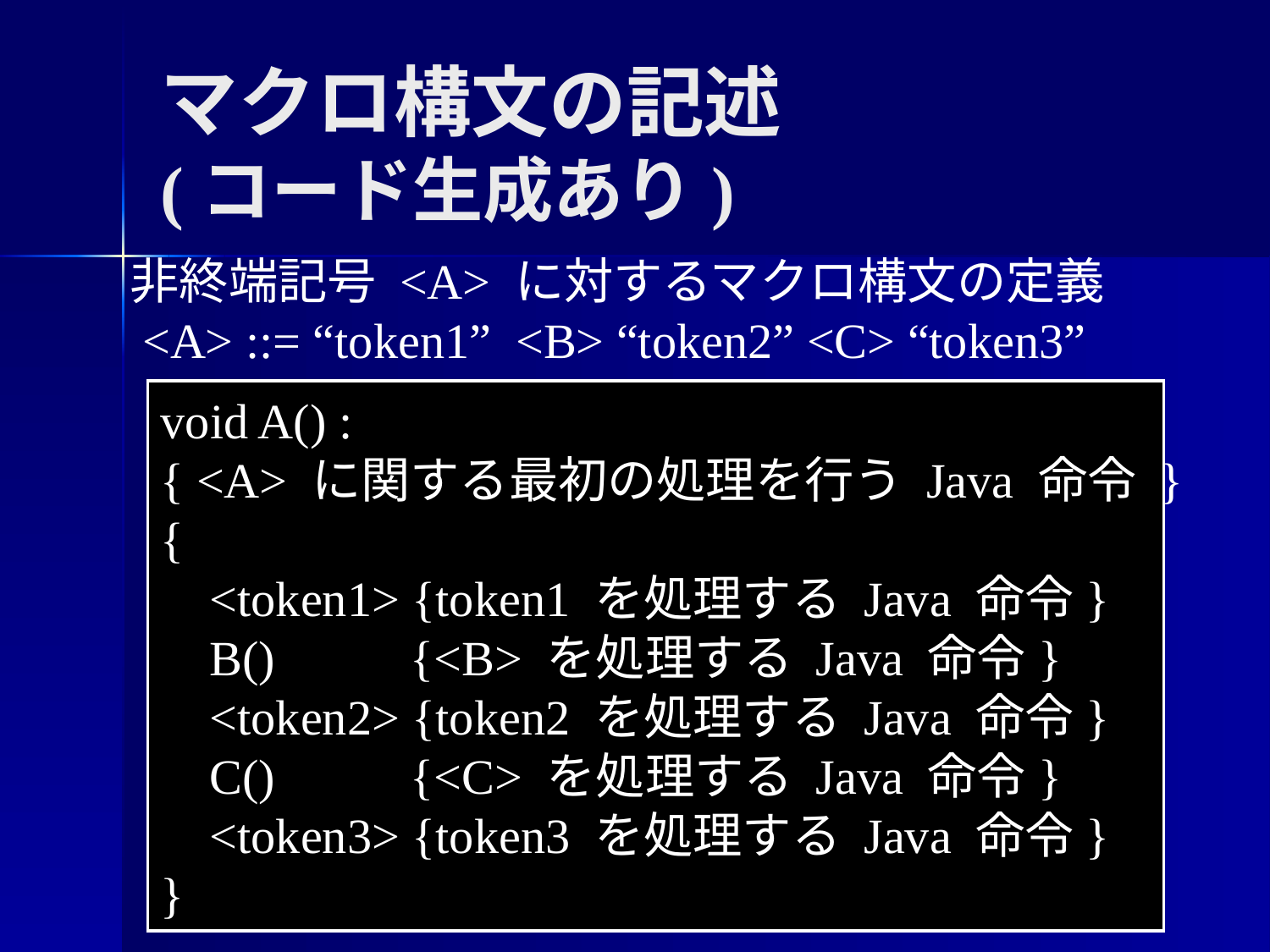

マクロ構文の記述
(コード生成あり)
非終端記号 <A> に対するマクロ構文の定義
 <A> ::= “token1”  <B> “token2” <C> “token3”
void A() :
{ <A> に関する最初の処理を行う Java 命令 }
{
    <token1> {token1 を処理する Java 命令}
    B()           {<B> を処理する Java 命令}
    <token2> {token2 を処理する Java 命令}
    C()           {<C> を処理する Java 命令}
    <token3> {token3 を処理する Java 命令}
}